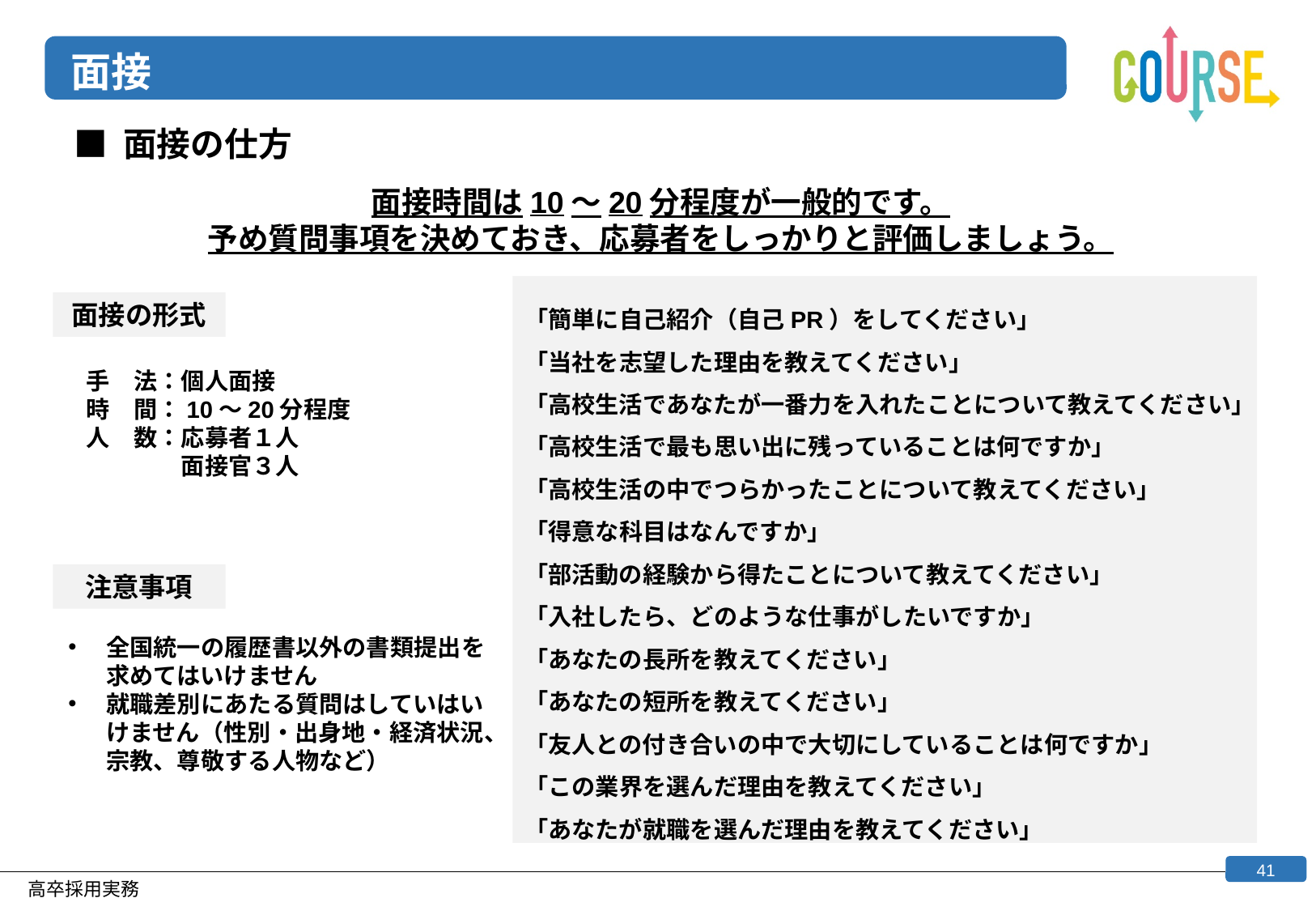

# 面接
■ 面接の仕方
面接時間は10～20分程度が一般的です。
予め質問事項を決めておき、応募者をしっかりと評価しましょう。

「簡単に自己紹介（自己PR）をしてください」
「当社を志望した理由を教えてください」
「高校生活であなたが一番力を入れたことについて教えてください」
「高校生活で最も思い出に残っていることは何ですか」
「高校生活の中でつらかったことについて教えてください」
「得意な科目はなんですか」
「部活動の経験から得たことについて教えてください」
「入社したら、どのような仕事がしたいですか」
「あなたの長所を教えてください」
「あなたの短所を教えてください」
「友人との付き合いの中で大切にしていることは何ですか」
「この業界を選んだ理由を教えてください」
「あなたが就職を選んだ理由を教えてください」
面接の形式
手　法：個人面接
時　間：10～20分程度
人　数：応募者１人
　　　　面接官３人
注意事項
全国統一の履歴書以外の書類提出を求めてはいけません
就職差別にあたる質問はしていはいけません（性別・出身地・経済状況、宗教、尊敬する人物など）
41
高卒採用実務